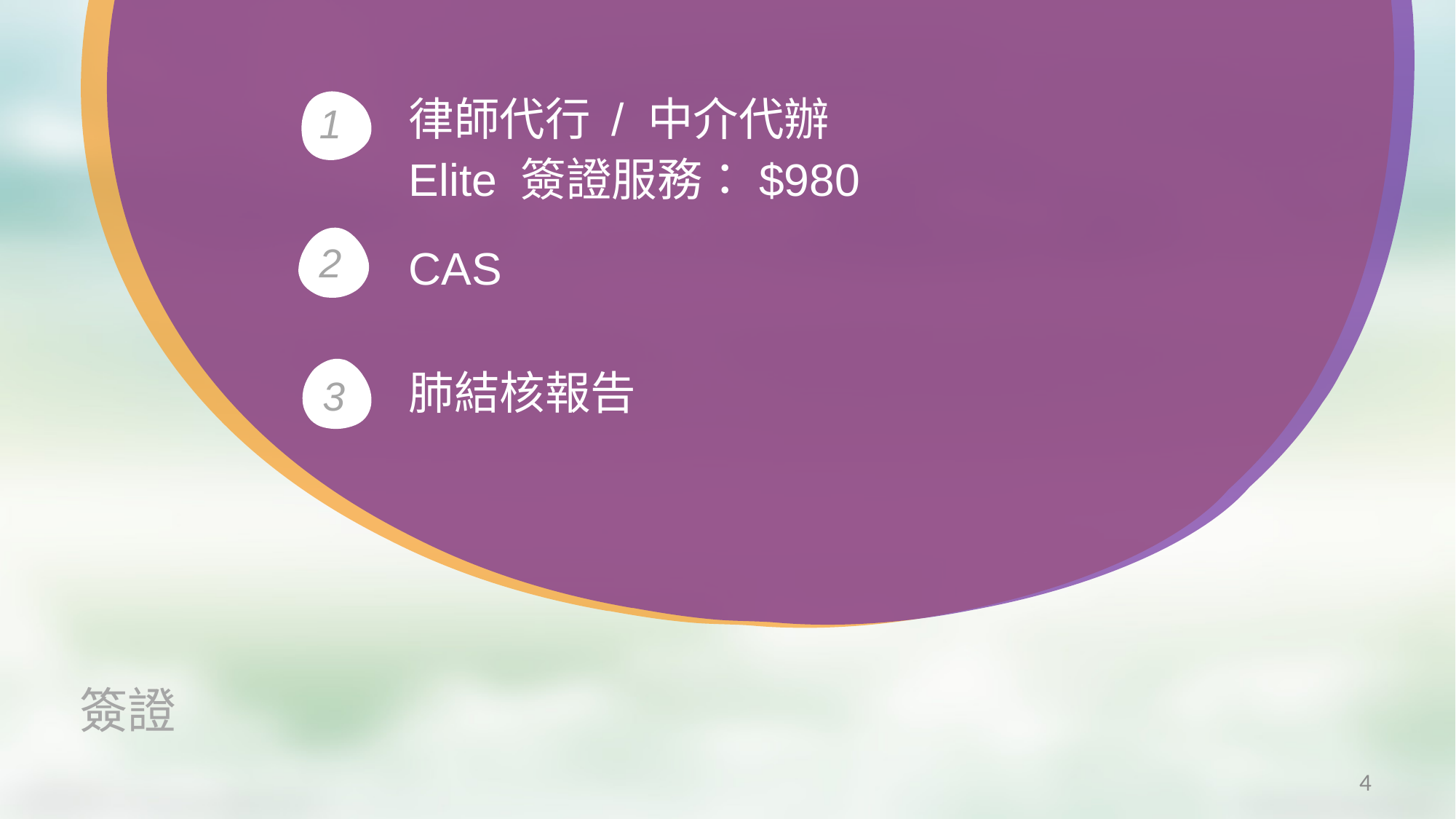

律師代行 / 中介代辦
Elite 簽證服務：$980

1
CAS

2
肺結核報告

3
簽證
4